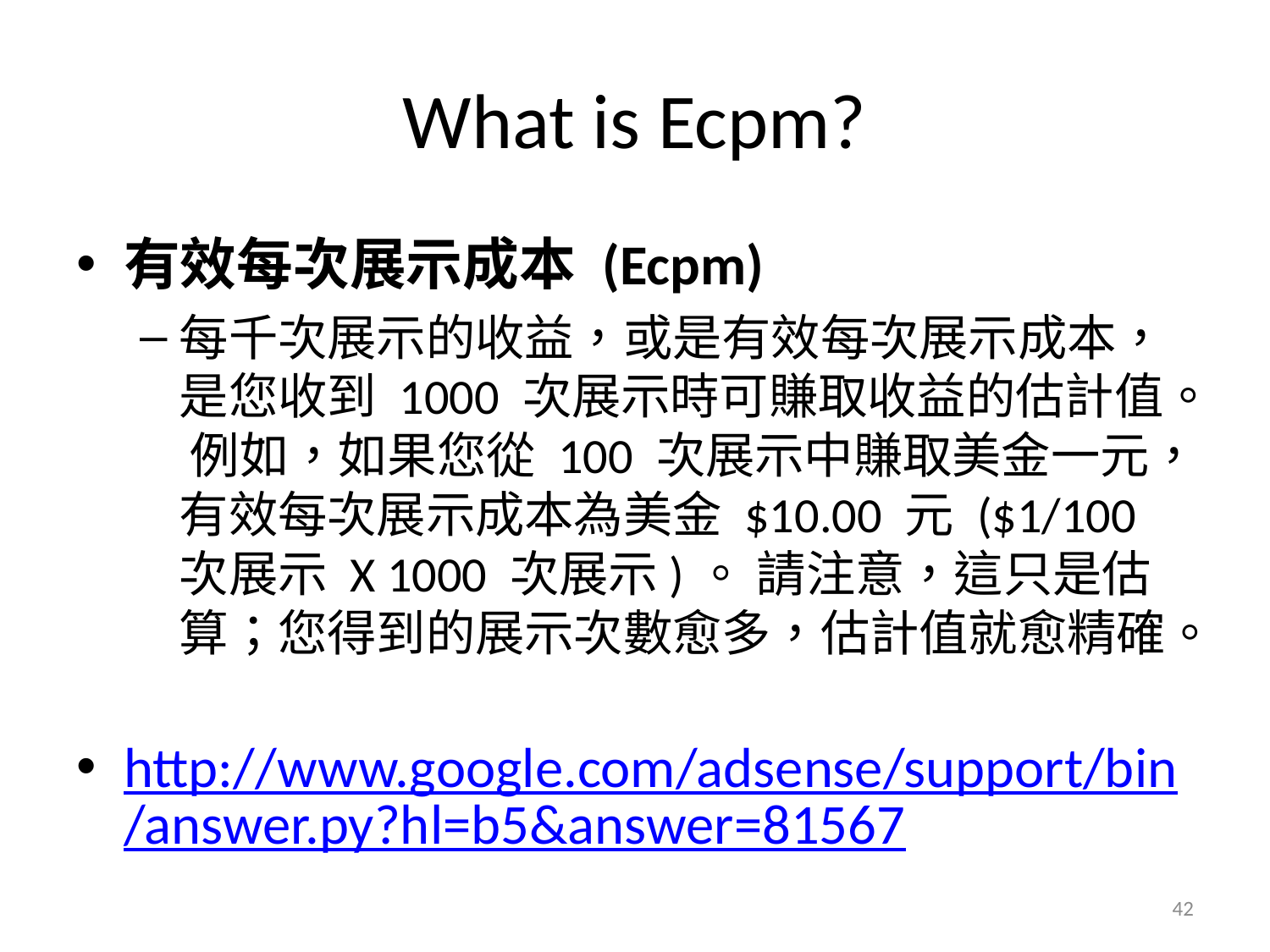

# What is Ecpm?
有效每次展示成本 (Ecpm)
每千次展示的收益，或是有效每次展示成本，是您收到 1000 次展示時可賺取收益的估計值。 例如，如果您從 100 次展示中賺取美金一元，有效每次展示成本為美金 $10.00 元 ($1/100 次展示 X 1000 次展示)。 請注意，這只是估算；您得到的展示次數愈多，估計值就愈精確。
http://www.google.com/adsense/support/bin/answer.py?hl=b5&answer=81567
42